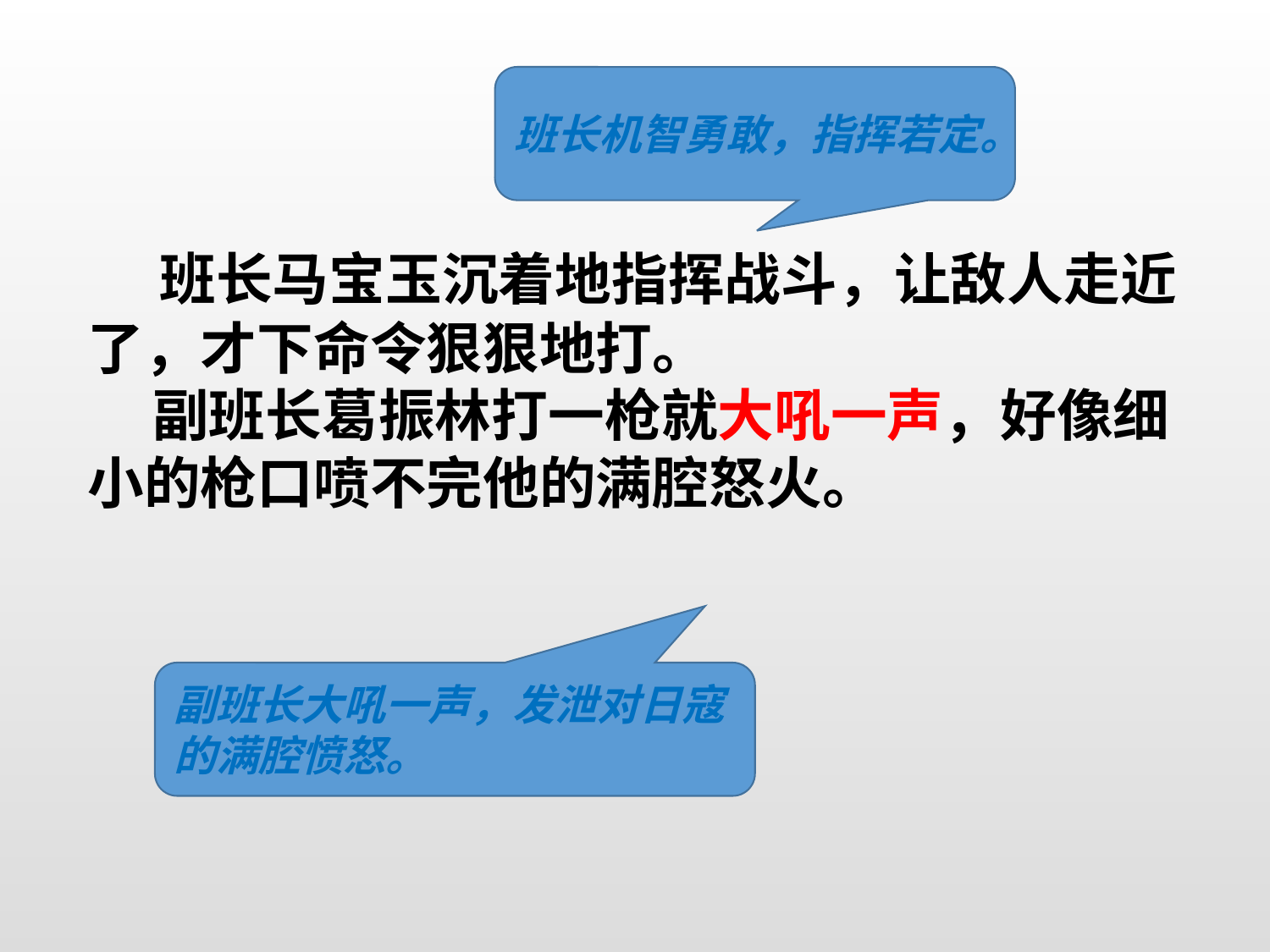

班长机智勇敢，指挥若定。
    班长马宝玉沉着地指挥战斗，让敌人走近了，才下命令狠狠地打。
    副班长葛振林打一枪就大吼一声，好像细小的枪口喷不完他的满腔怒火。
副班长大吼一声，发泄对日寇的满腔愤怒。